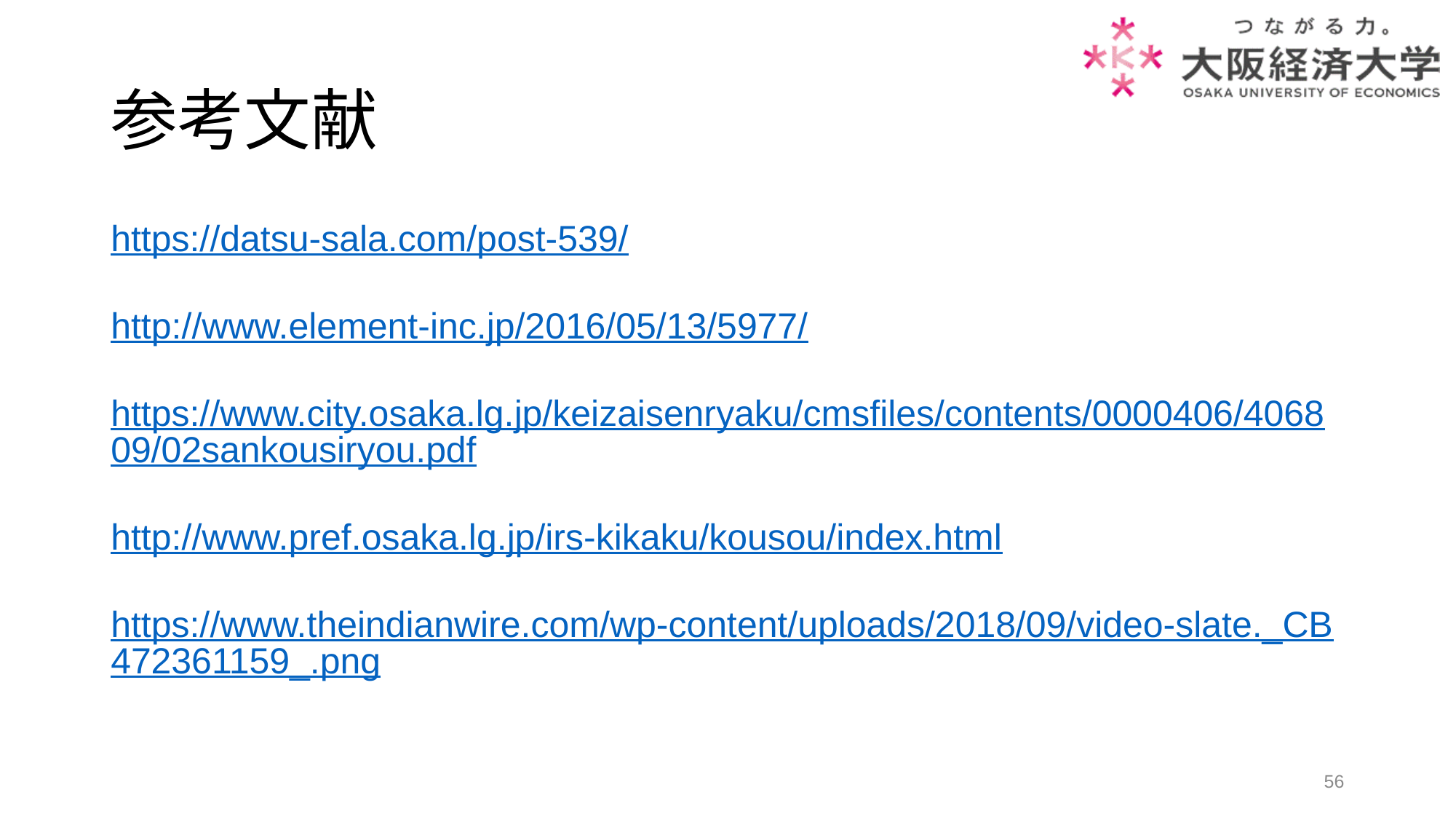

# 参考文献
https://datsu-sala.com/post-539/

http://www.element-inc.jp/2016/05/13/5977/

https://www.city.osaka.lg.jp/keizaisenryaku/cmsfiles/contents/0000406/406809/02sankousiryou.pdf

http://www.pref.osaka.lg.jp/irs-kikaku/kousou/index.html

https://www.theindianwire.com/wp-content/uploads/2018/09/video-slate._CB472361159_.png

56